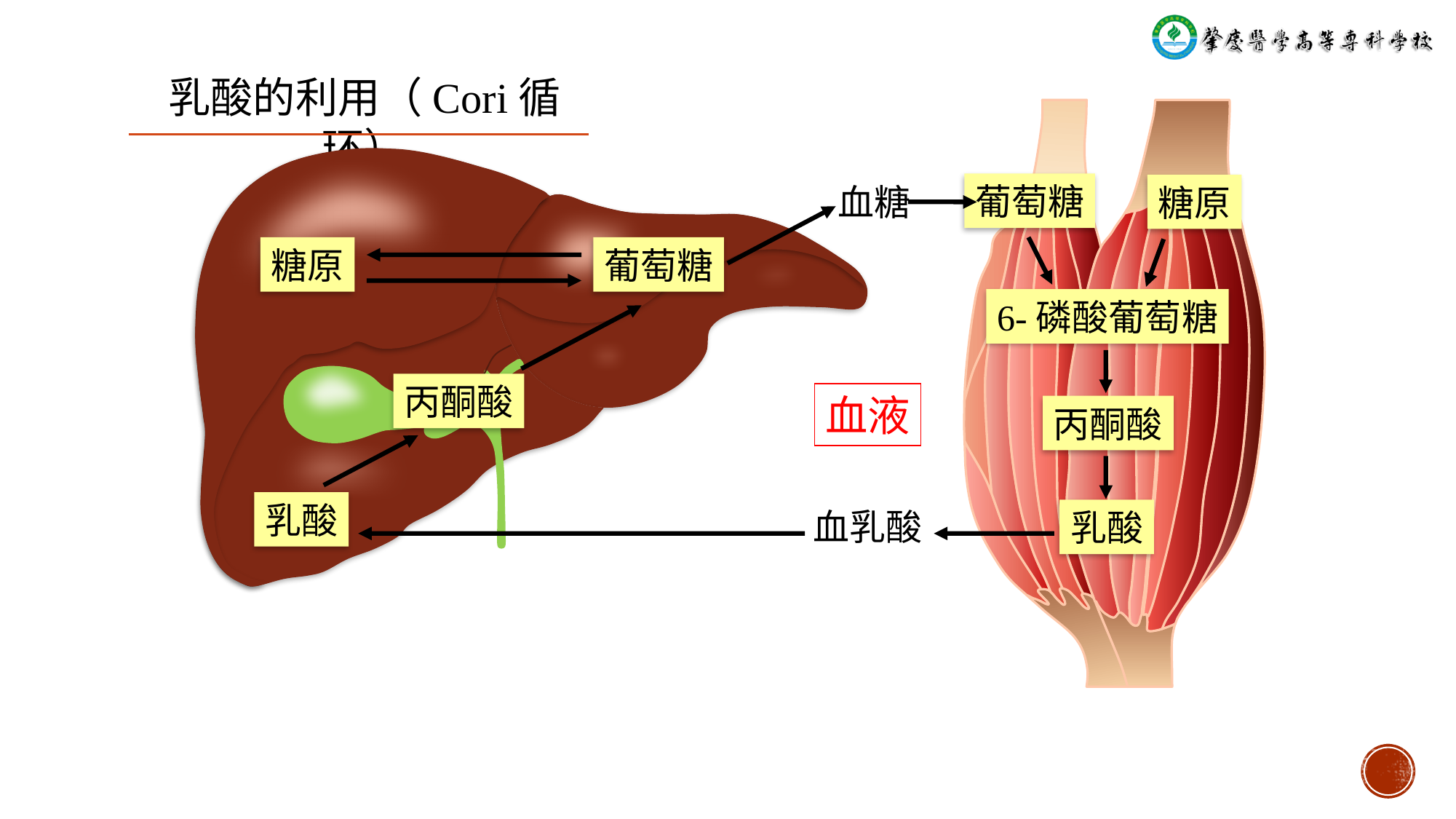

乳酸的利用（Cori循环）

葡萄糖
血糖
糖原

糖原
葡萄糖

6-磷酸葡萄糖

丙酮酸
血液
丙酮酸

乳酸
血乳酸
乳酸